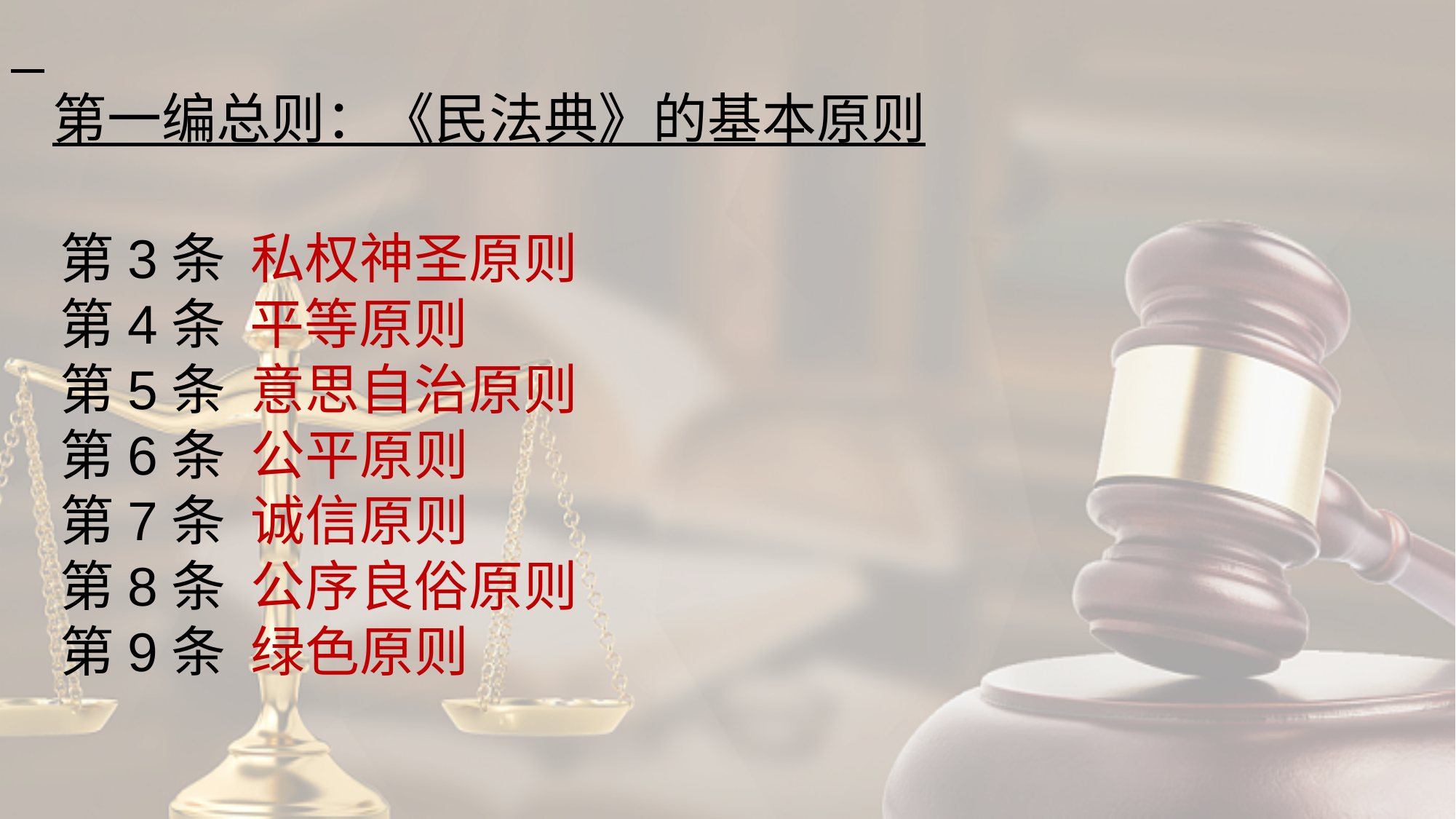

第一编总则：《民法典》的基本原则

   第3条  私权神圣原则
   第4条  平等原则
   第5条  意思自治原则
   第6条  公平原则
   第7条  诚信原则
   第8条  公序良俗原则
   第9条  绿色原则